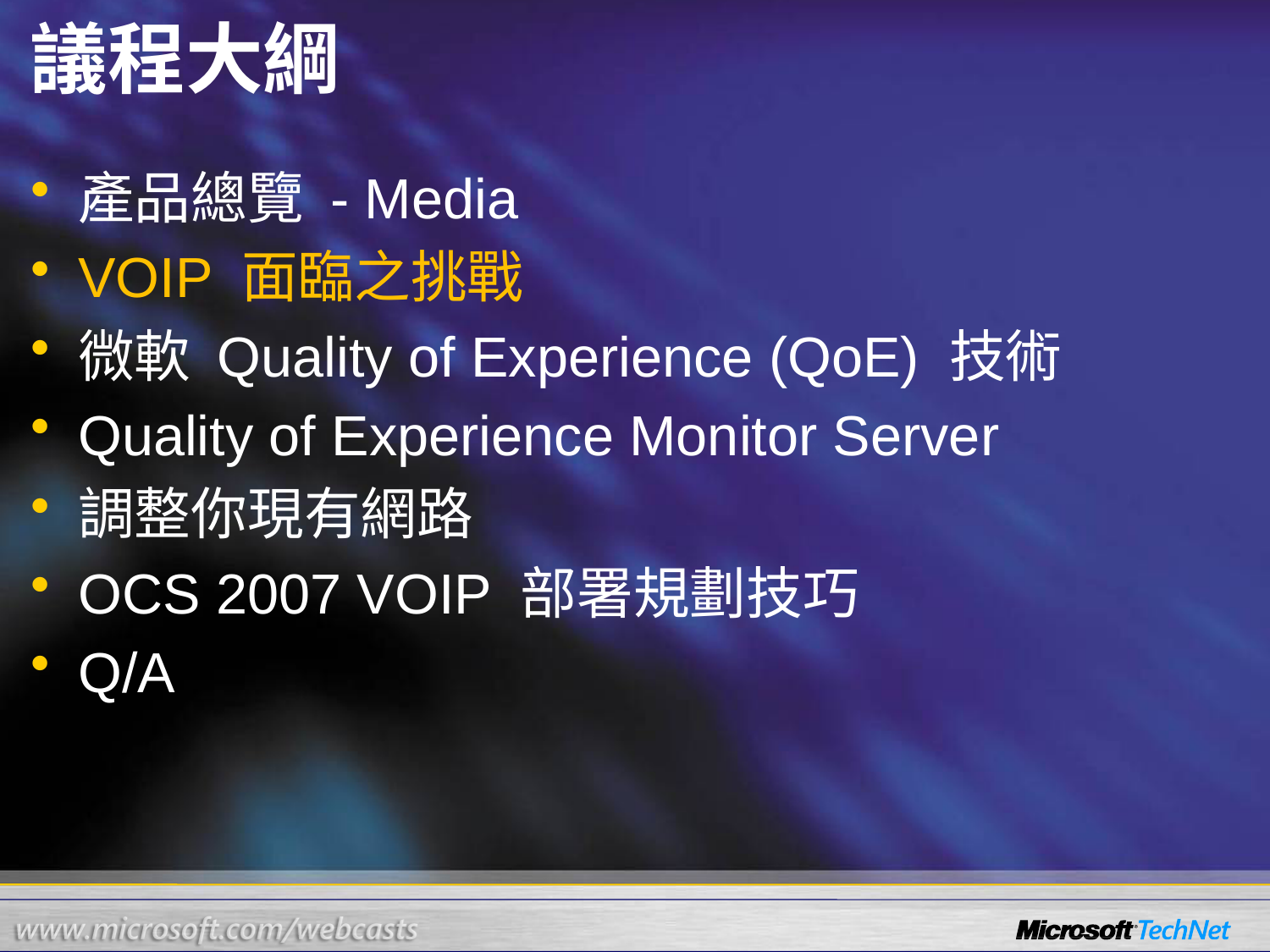

# 議程大綱
產品總覽 - Media
VOIP 面臨之挑戰
微軟 Quality of Experience (QoE) 技術
Quality of Experience Monitor Server
調整你現有網路
OCS 2007 VOIP 部署規劃技巧
Q/A